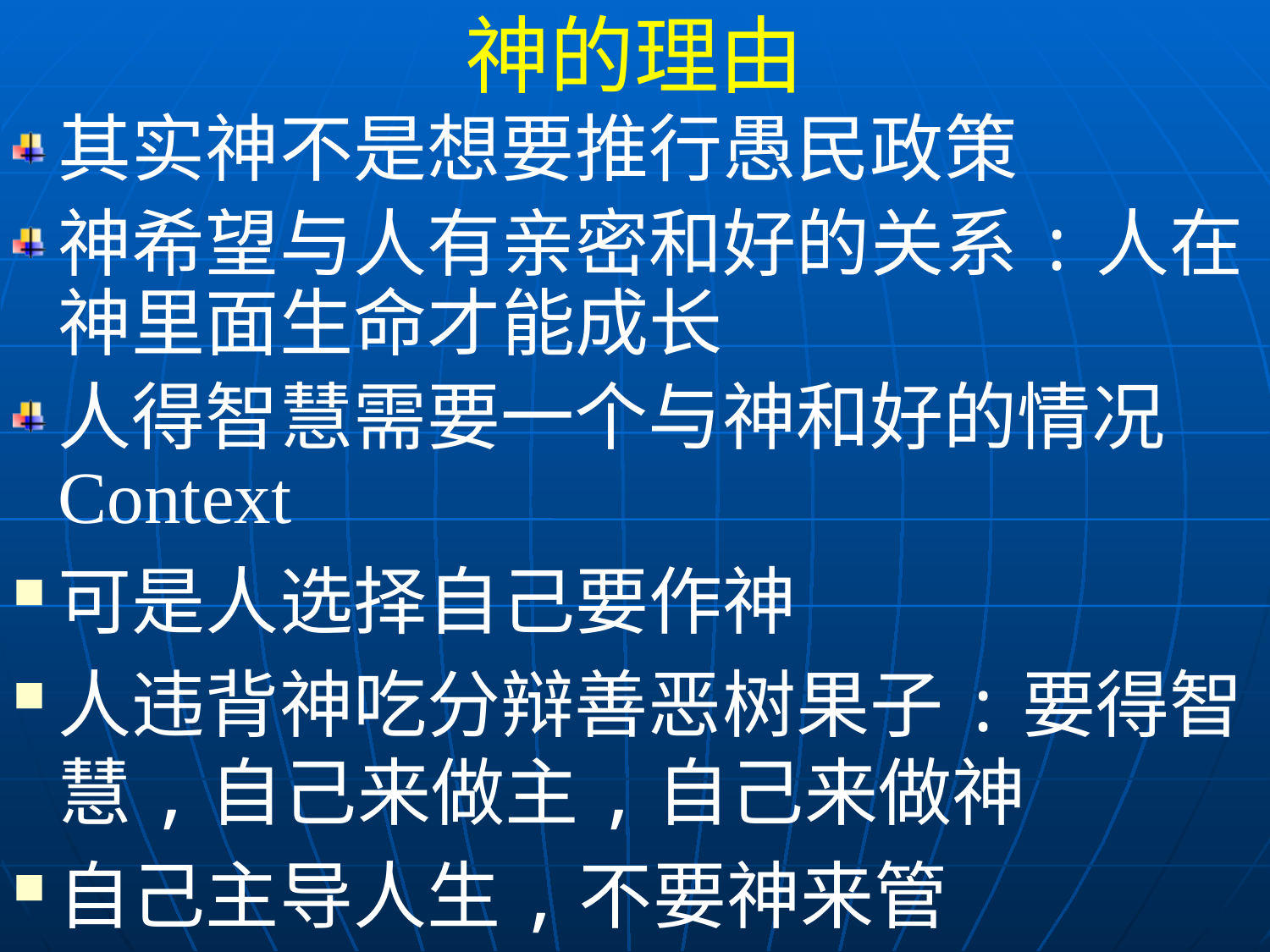

神的理由
其实神不是想要推行愚民政策
神希望与人有亲密和好的关系:人在神里面生命才能成长
人得智慧需要一个与神和好的情况Context
可是人选择自己要作神
人违背神吃分辩善恶树果子:要得智慧,自己来做主,自己来做神
自己主导人生,不要神来管